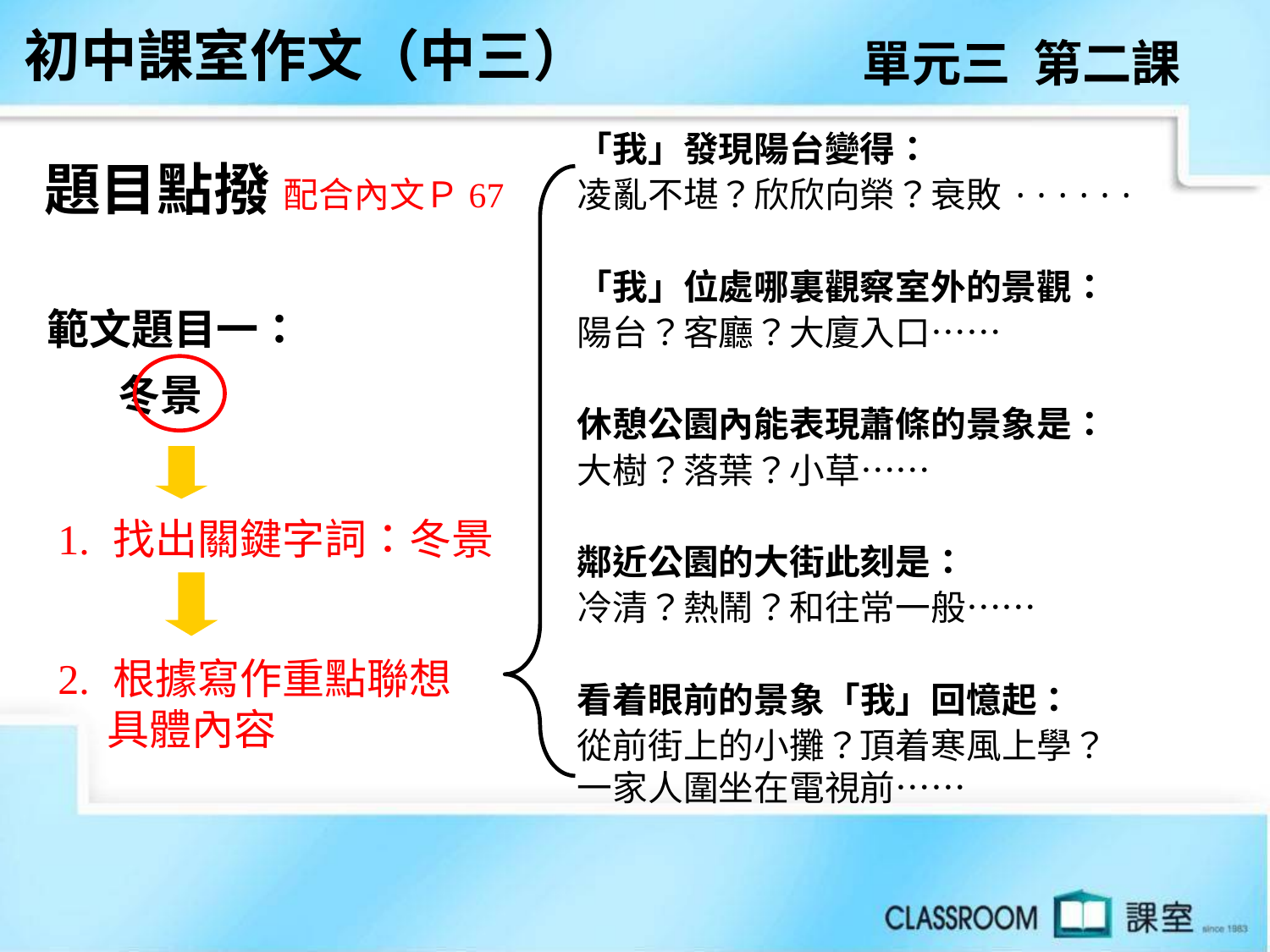

初中課室作文（中三）
單元三  第二課
「我」發現陽台變得：
凌亂不堪？欣欣向榮？衰敗······

「我」位處哪裏觀察室外的景觀：
陽台？客廳？大廈入口……

休憩公園內能表現蕭條的景象是：
大樹？落葉？小草……

鄰近公園的大街此刻是：
冷清？熱鬧？和往常一般……

看着眼前的景象「我」回憶起：
從前街上的小攤？頂着寒風上學？
一家人圍坐在電視前……
題目點撥
配合內文Ｐ67

範文題目一：
　   冬景

1. 找出關鍵字詞：冬景

2. 根據寫作重點聯想具體內容